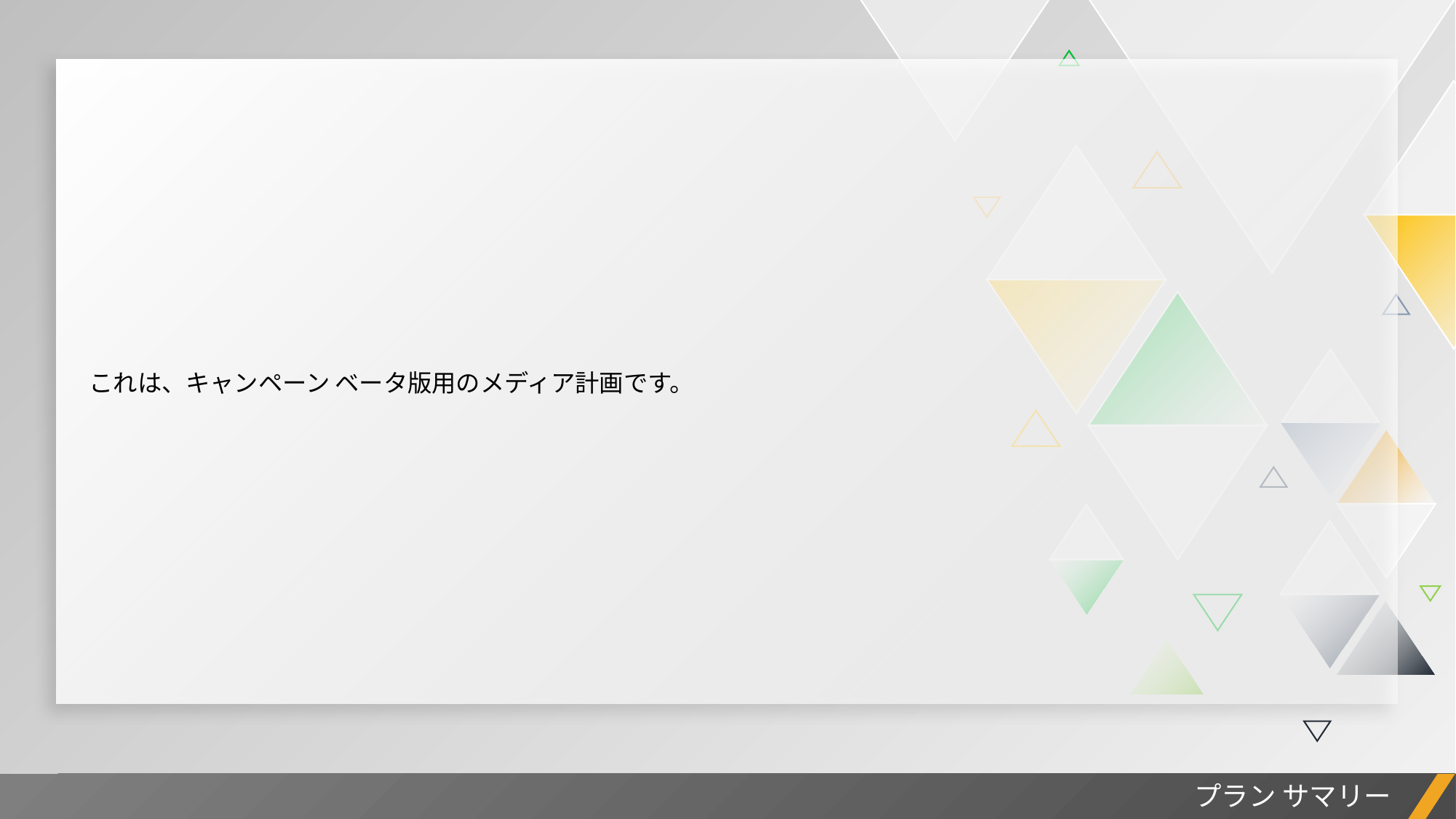

| これは、キャンペーン ベータ版用のメディア計画です。 |
| --- |
プロジェクト レポート
プラン サマリー